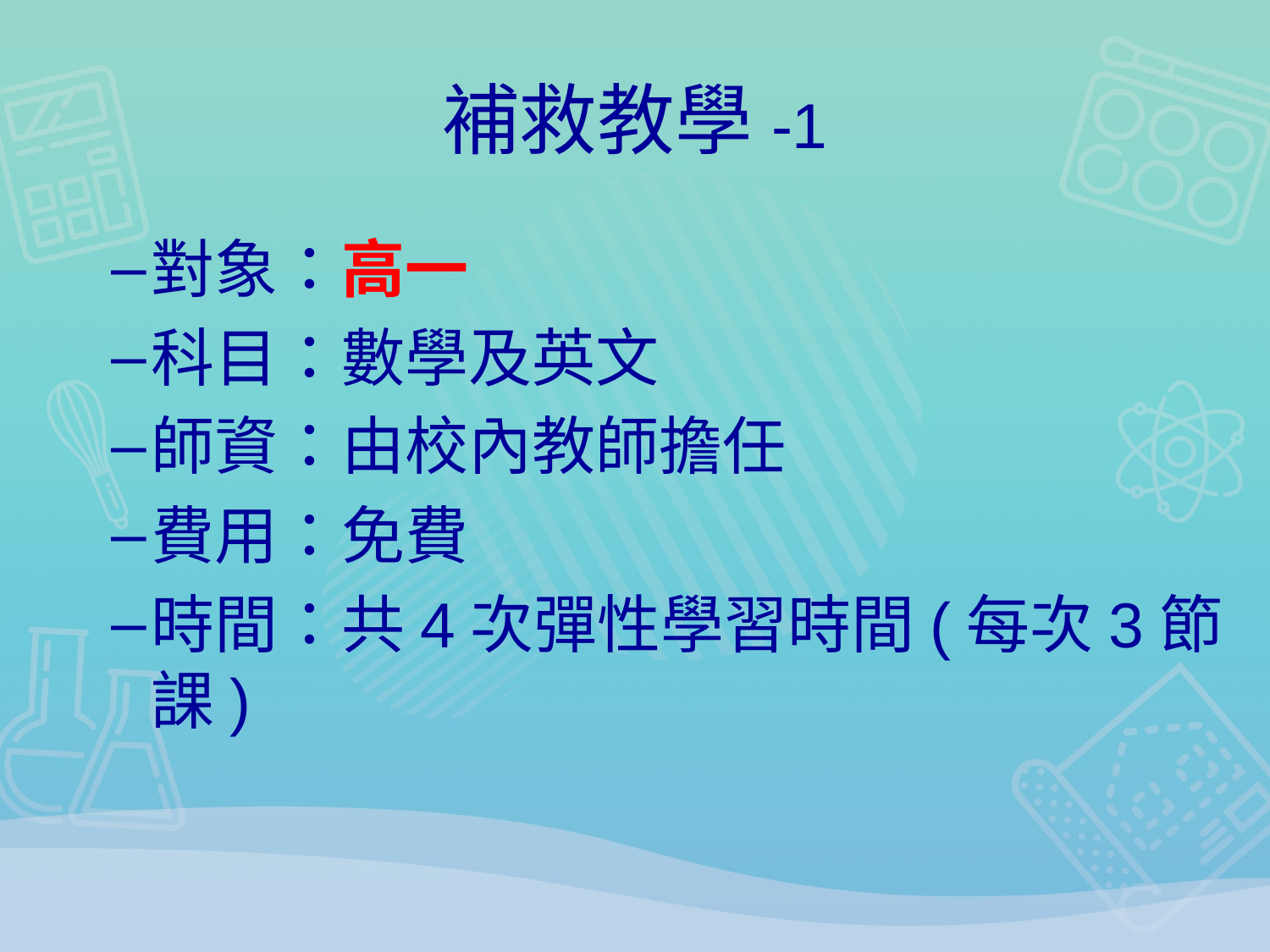

# 補救教學-1
對象：高一
科目：數學及英文
師資：由校內教師擔任
費用：免費
時間：共4次彈性學習時間(每次3節課)